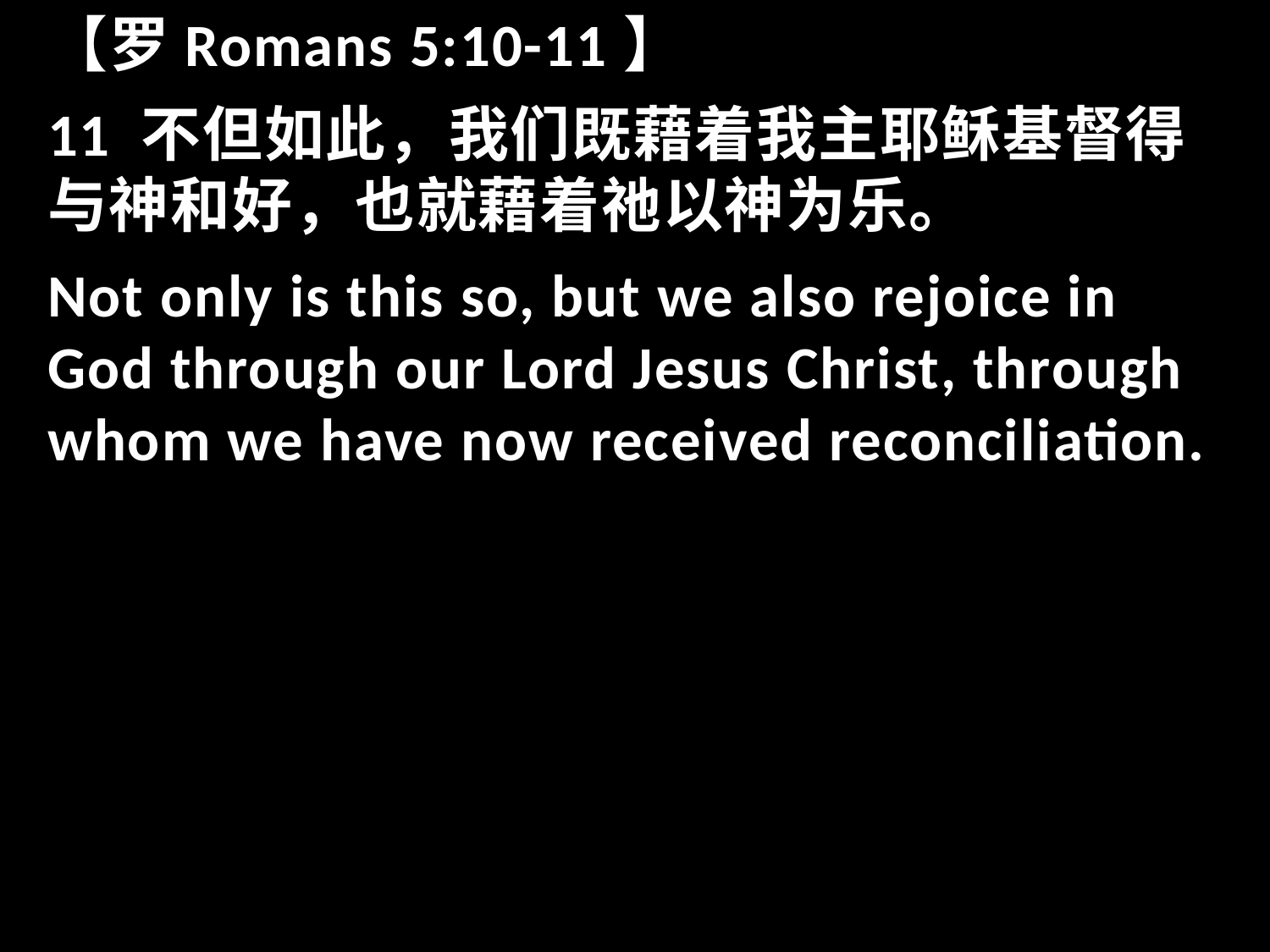

【罗Romans 5:10-11】
11 不但如此，我们既藉着我主耶稣基督得与神和好，也就藉着祂以神为乐。
Not only is this so, but we also rejoice in God through our Lord Jesus Christ, through whom we have now received reconciliation.